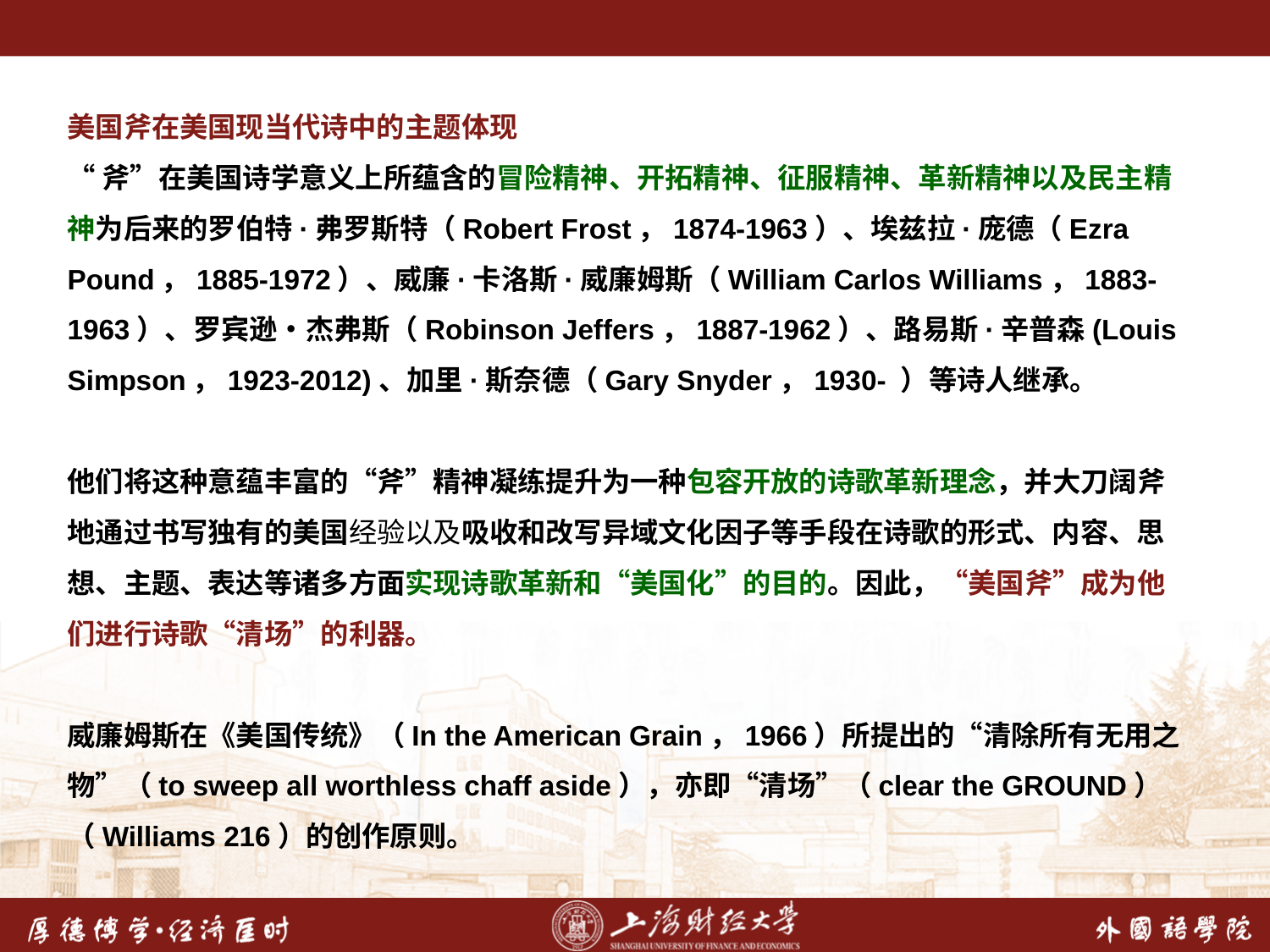

美国斧在美国现当代诗中的主题体现
“斧”在美国诗学意义上所蕴含的冒险精神、开拓精神、征服精神、革新精神以及民主精神为后来的罗伯特·弗罗斯特（Robert Frost，1874-1963）、埃兹拉·庞德（Ezra Pound，1885-1972）、威廉·卡洛斯·威廉姆斯（William Carlos Williams，1883-1963）、罗宾逊•杰弗斯（Robinson Jeffers，1887-1962）、路易斯·辛普森(Louis Simpson，1923-2012)、加里·斯奈德（Gary Snyder，1930- ）等诗人继承。

他们将这种意蕴丰富的“斧”精神凝练提升为一种包容开放的诗歌革新理念，并大刀阔斧地通过书写独有的美国经验以及吸收和改写异域文化因子等手段在诗歌的形式、内容、思想、主题、表达等诸多方面实现诗歌革新和“美国化”的目的。因此，“美国斧”成为他们进行诗歌“清场”的利器。

威廉姆斯在《美国传统》（In the American Grain，1966）所提出的“清除所有无用之物”（to sweep all worthless chaff aside），亦即“清场”（clear the GROUND）（Williams 216）的创作原则。